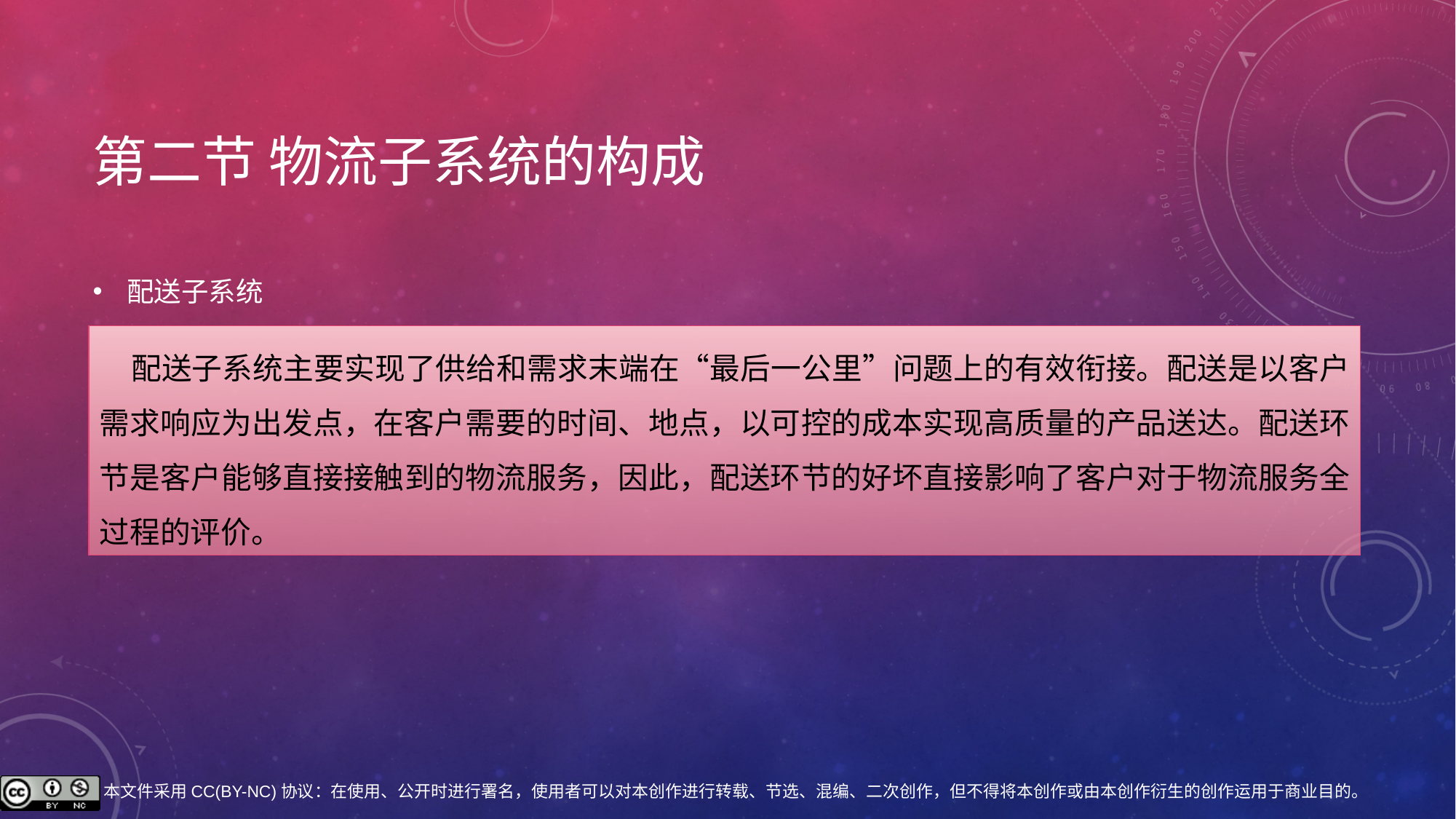

# 第二节 物流子系统的构成
配送子系统
配送子系统主要实现了供给和需求末端在“最后一公里”问题上的有效衔接。配送是以客户需求响应为出发点，在客户需要的时间、地点，以可控的成本实现高质量的产品送达。配送环节是客户能够直接接触到的物流服务，因此，配送环节的好坏直接影响了客户对于物流服务全过程的评价。